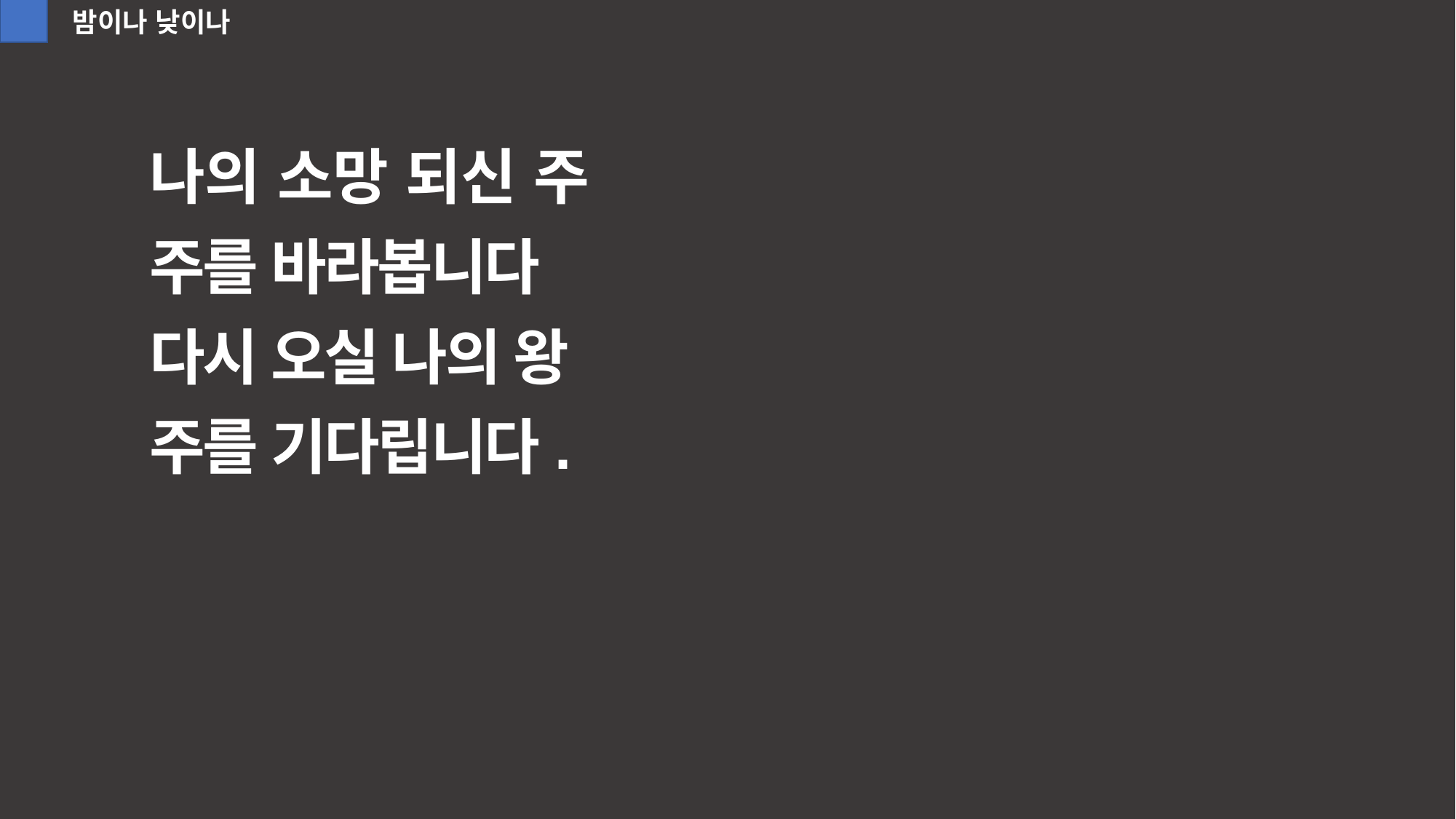

밤이나 낮이나

나의 소망 되신 주
주를 바라봅니다
다시 오실 나의 왕
주를 기다립니다.